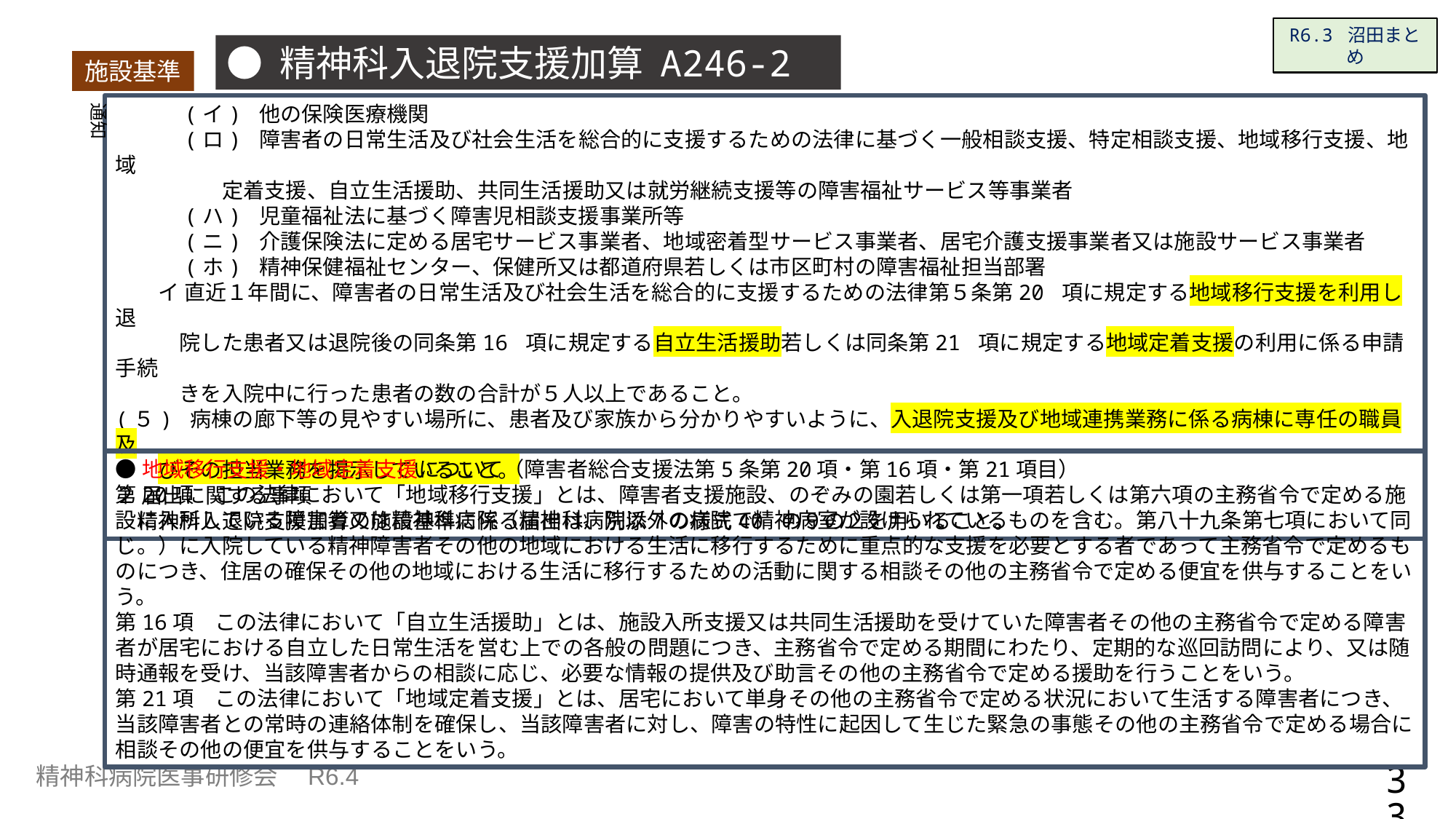

R6.3 沼田まとめ
● 精神科入退院支援加算 A246-2
施設基準
通知
　　　(イ) 他の保険医療機関
　　　(ロ) 障害者の日常生活及び社会生活を総合的に支援するための法律に基づく一般相談支援、特定相談支援、地域移行支援、地域
　　　　　定着支援、自立生活援助、共同生活援助又は就労継続支援等の障害福祉サービス等事業者
　　　(ハ) 児童福祉法に基づく障害児相談支援事業所等
　　　(ニ) 介護保険法に定める居宅サービス事業者、地域密着型サービス事業者、居宅介護支援事業者又は施設サービス事業者
　　　(ホ) 精神保健福祉センター、保健所又は都道府県若しくは市区町村の障害福祉担当部署
　　イ 直近１年間に、障害者の日常生活及び社会生活を総合的に支援するための法律第５条第20 項に規定する地域移行支援を利用し退
　　　院した患者又は退院後の同条第16 項に規定する自立生活援助若しくは同条第21 項に規定する地域定着支援の利用に係る申請手続
　　　きを入院中に行った患者の数の合計が５人以上であること。
(５) 病棟の廊下等の見やすい場所に、患者及び家族から分かりやすいように、入退院支援及び地域連携業務に係る病棟に専任の職員及
　　びその担当業務を掲示していること。
２ 届出に関する事項
　精神科入退院支援加算の施設基準に係る届出は、別添７の様式40 の９の２を用いること。
●地域移行支援・地域定着支援について（障害者総合支援法第5条第20項・第16項・第21項目）
第20項　この法律において「地域移行支援」とは、障害者支援施設、のぞみの園若しくは第一項若しくは第六項の主務省令で定める施設に入所している障害者又は精神科病院（精神科病院以外の病院で精神病室が設けられているものを含む。第八十九条第七項において同じ。）に入院している精神障害者その他の地域における生活に移行するために重点的な支援を必要とする者であって主務省令で定めるものにつき、住居の確保その他の地域における生活に移行するための活動に関する相談その他の主務省令で定める便宜を供与することをいう。
第16項　この法律において「自立生活援助」とは、施設入所支援又は共同生活援助を受けていた障害者その他の主務省令で定める障害者が居宅における自立した日常生活を営む上での各般の問題につき、主務省令で定める期間にわたり、定期的な巡回訪問により、又は随時通報を受け、当該障害者からの相談に応じ、必要な情報の提供及び助言その他の主務省令で定める援助を行うことをいう。
第21項　この法律において「地域定着支援」とは、居宅において単身その他の主務省令で定める状況において生活する障害者につき、当該障害者との常時の連絡体制を確保し、当該障害者に対し、障害の特性に起因して生じた緊急の事態その他の主務省令で定める場合に相談その他の便宜を供与することをいう。
33